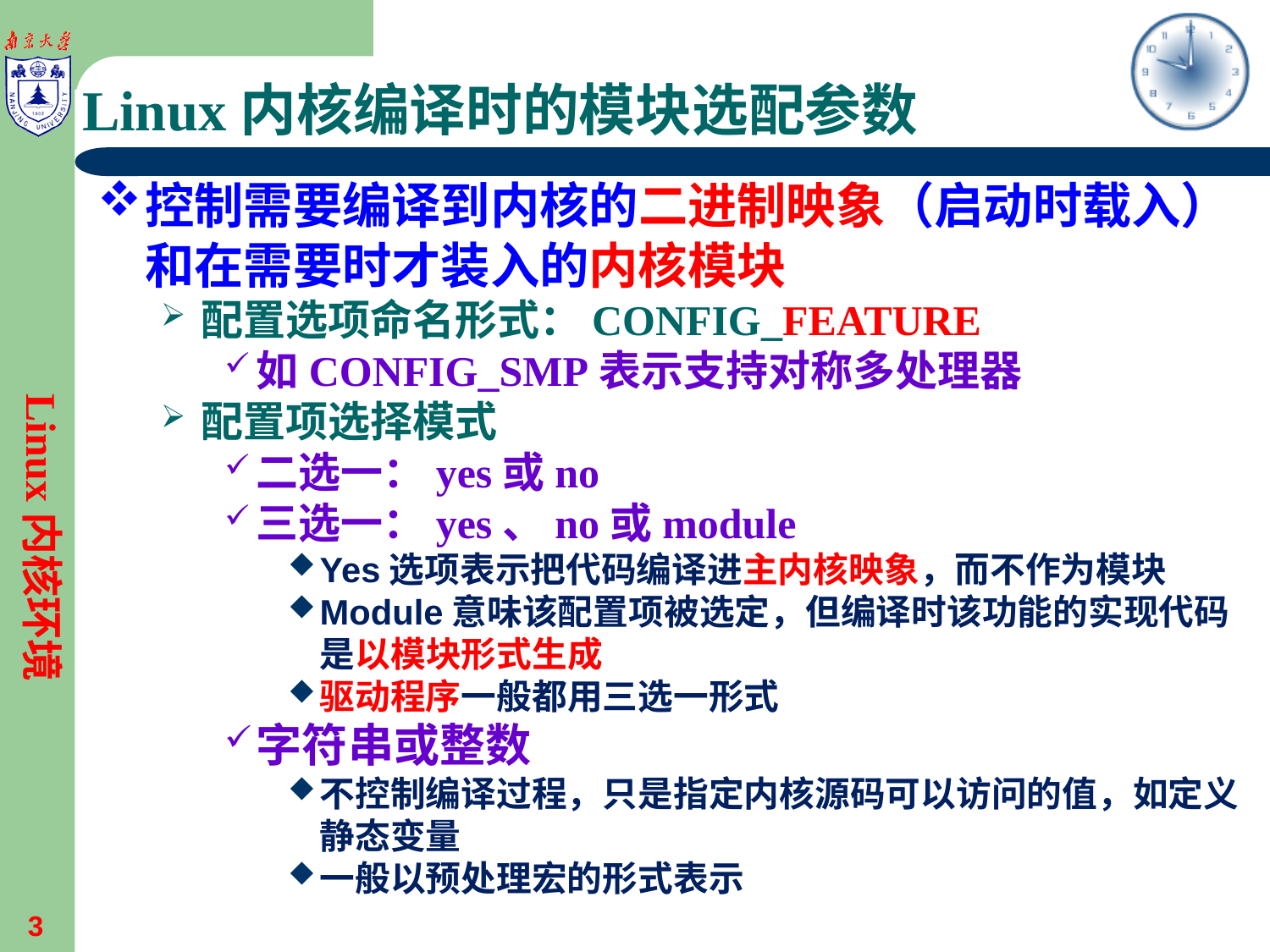

# Linux内核编译时的模块选配参数
控制需要编译到内核的二进制映象（启动时载入）和在需要时才装入的内核模块
配置选项命名形式：CONFIG_FEATURE
如CONFIG_SMP表示支持对称多处理器
配置项选择模式
二选一：yes或no
三选一：yes、no或module
Yes选项表示把代码编译进主内核映象，而不作为模块
Module意味该配置项被选定，但编译时该功能的实现代码是以模块形式生成
驱动程序一般都用三选一形式
字符串或整数
不控制编译过程，只是指定内核源码可以访问的值，如定义静态变量
一般以预处理宏的形式表示
Linux内核环境
3